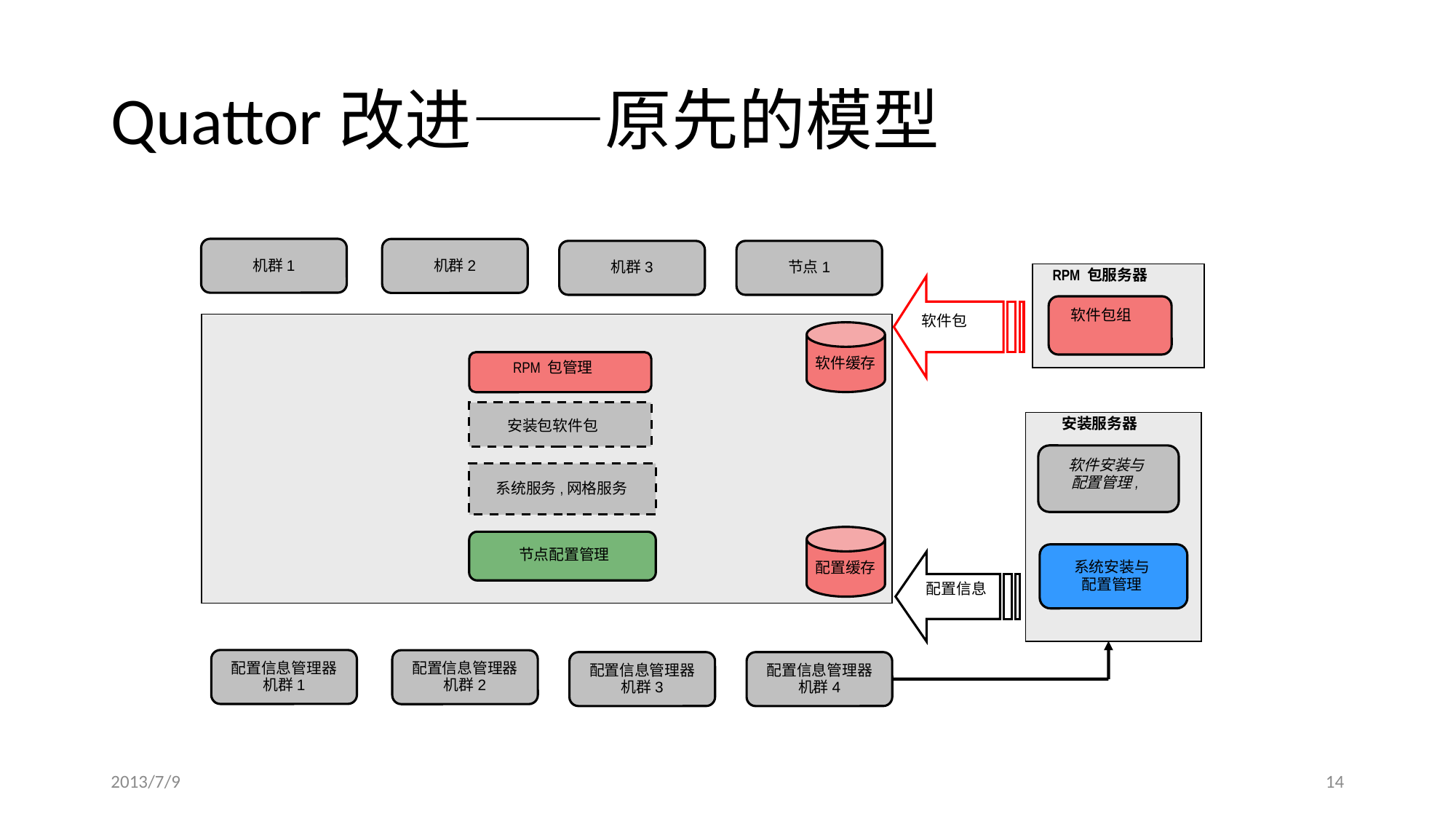

# Quattor改进——原先的模型
机群1
机群2
机群3
节点1
RPM 包服务器

软件包组

软件包

软件缓存

RPM 包管理

安装服务器
安装包软件包

软件安装与
配置管理,

系统服务,网格服务
配置缓存

节点配置管理

配置信息
系统安装与
配置管理

配置信息管理器
机群1
配置信息管理器
机群2
配置信息管理器
机群3
配置信息管理器
机群4

2013/7/9
14